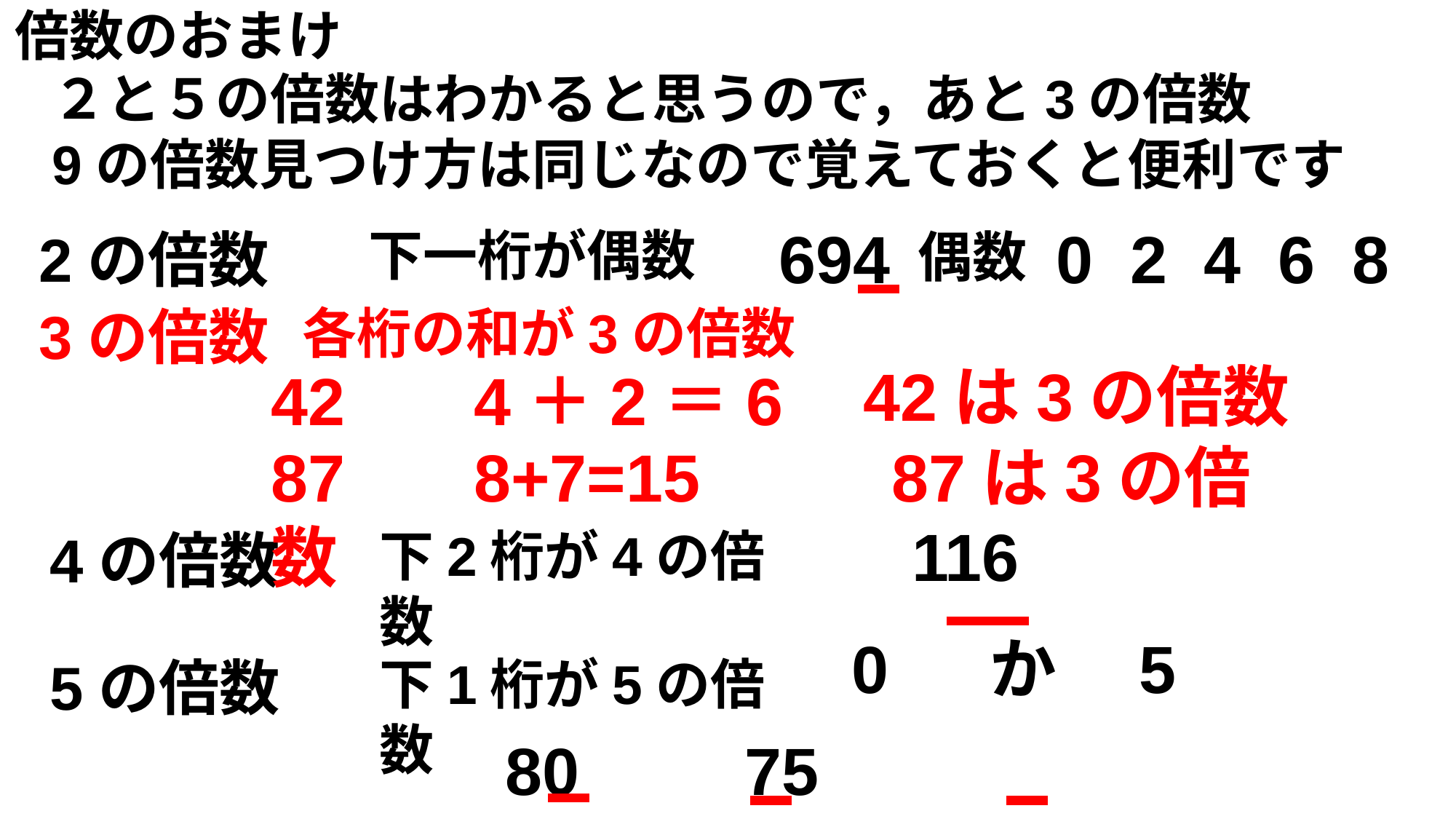

倍数のおまけ
２と５の倍数はわかると思うので，あと3の倍数
9の倍数見つけ方は同じなので覚えておくと便利です
694　　0  2  4  6  8
2の倍数
下一桁が偶数
偶数
3の倍数
各桁の和が3の倍数
42は3の倍数
42　  4＋2＝6
87　  8+7=15     　87は3の倍数
116
4の倍数
下2桁が4の倍数
0 　か　5
5の倍数
下1桁が5の倍数
80　　75　　865